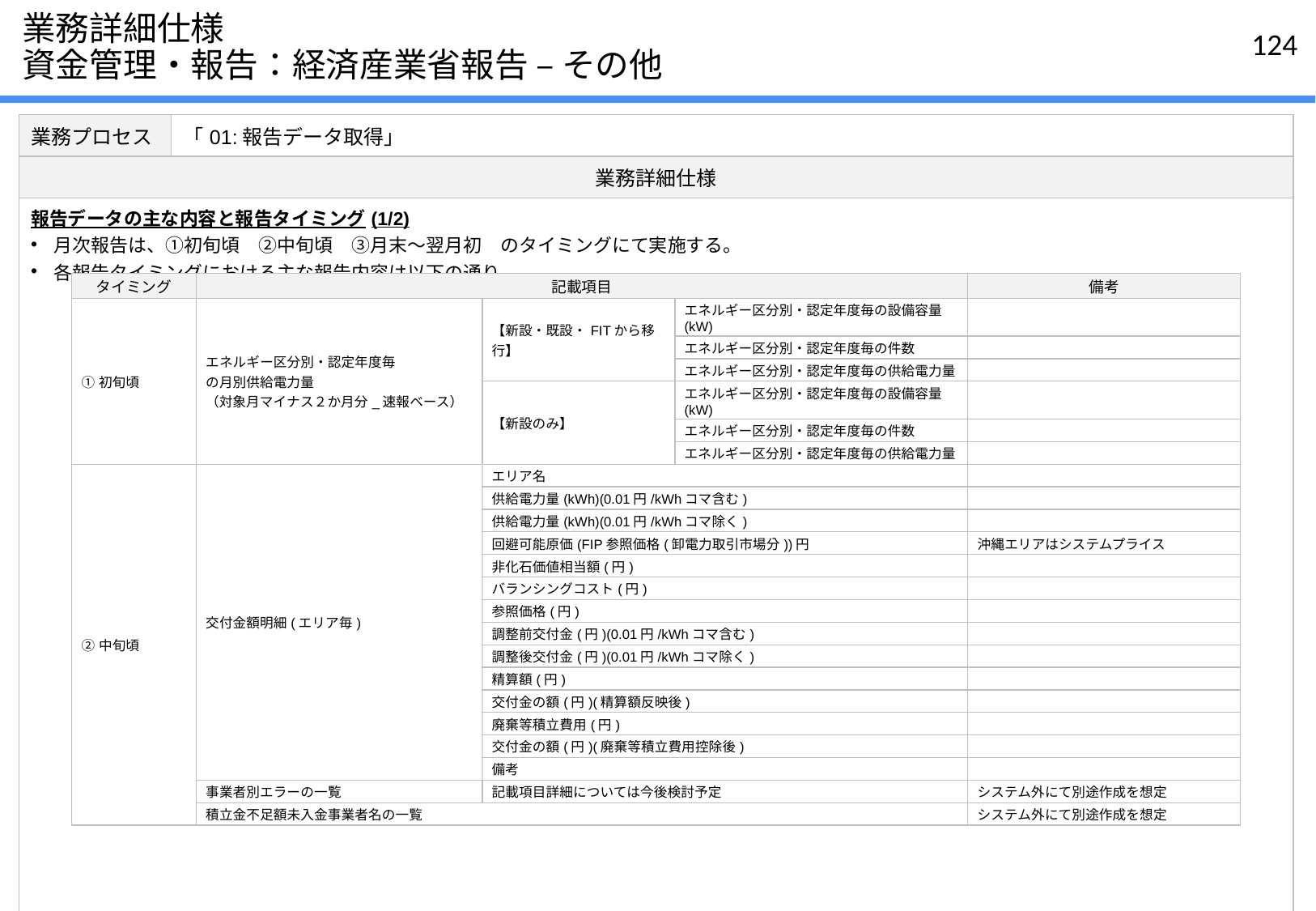

# 業務詳細仕様 資金管理・報告：経済産業省報告 – その他
| 業務プロセス | 「01:報告データ取得」 |
| --- | --- |
| 業務詳細仕様 |  |
| 報告データの主な内容と報告タイミング(1/2) 月次報告は、①初旬頃　②中旬頃　③月末～翌月初　のタイミングにて実施する。 各報告タイミングにおける主な報告内容は以下の通り |  |
| タイミング | 記載項目 |  |  | 備考 |
| --- | --- | --- | --- | --- |
| ①初旬頃 | エネルギー区分別・認定年度毎 の月別供給電力量 （対象月マイナス２か月分\_速報ベース） | 【新設・既設・FITから移行】 | エネルギー区分別・認定年度毎の設備容量(kW) |  |
|  |  |  | エネルギー区分別・認定年度毎の件数 |  |
|  |  |  | エネルギー区分別・認定年度毎の供給電力量 |  |
|  |  | 【新設のみ】 | エネルギー区分別・認定年度毎の設備容量(kW) |  |
|  |  |  | エネルギー区分別・認定年度毎の件数 |  |
|  |  |  | エネルギー区分別・認定年度毎の供給電力量 |  |
| ②中旬頃 | 交付金額明細(エリア毎) | エリア名 |  |  |
|  |  | 供給電力量(kWh)(0.01円/kWhコマ含む) |  |  |
|  |  | 供給電力量(kWh)(0.01円/kWhコマ除く) |  |  |
|  |  | 回避可能原価(FIP参照価格(卸電力取引市場分))円 |  | 沖縄エリアはシステムプライス |
|  |  | 非化石価値相当額(円) |  |  |
|  |  | バランシングコスト(円) |  |  |
|  |  | 参照価格(円) |  |  |
|  |  | 調整前交付金(円)(0.01円/kWhコマ含む) |  |  |
|  |  | 調整後交付金(円)(0.01円/kWhコマ除く) |  |  |
|  |  | 精算額(円) |  |  |
|  |  | 交付金の額(円)(精算額反映後) |  |  |
|  |  | 廃棄等積立費用(円) |  |  |
|  |  | 交付金の額(円)(廃棄等積立費用控除後) |  |  |
|  |  | 備考 |  |  |
|  | 事業者別エラーの一覧 | 記載項目詳細については今後検討予定 |  | システム外にて別途作成を想定 |
|  | 積立金不足額未入金事業者名の一覧 |  |  | システム外にて別途作成を想定 |